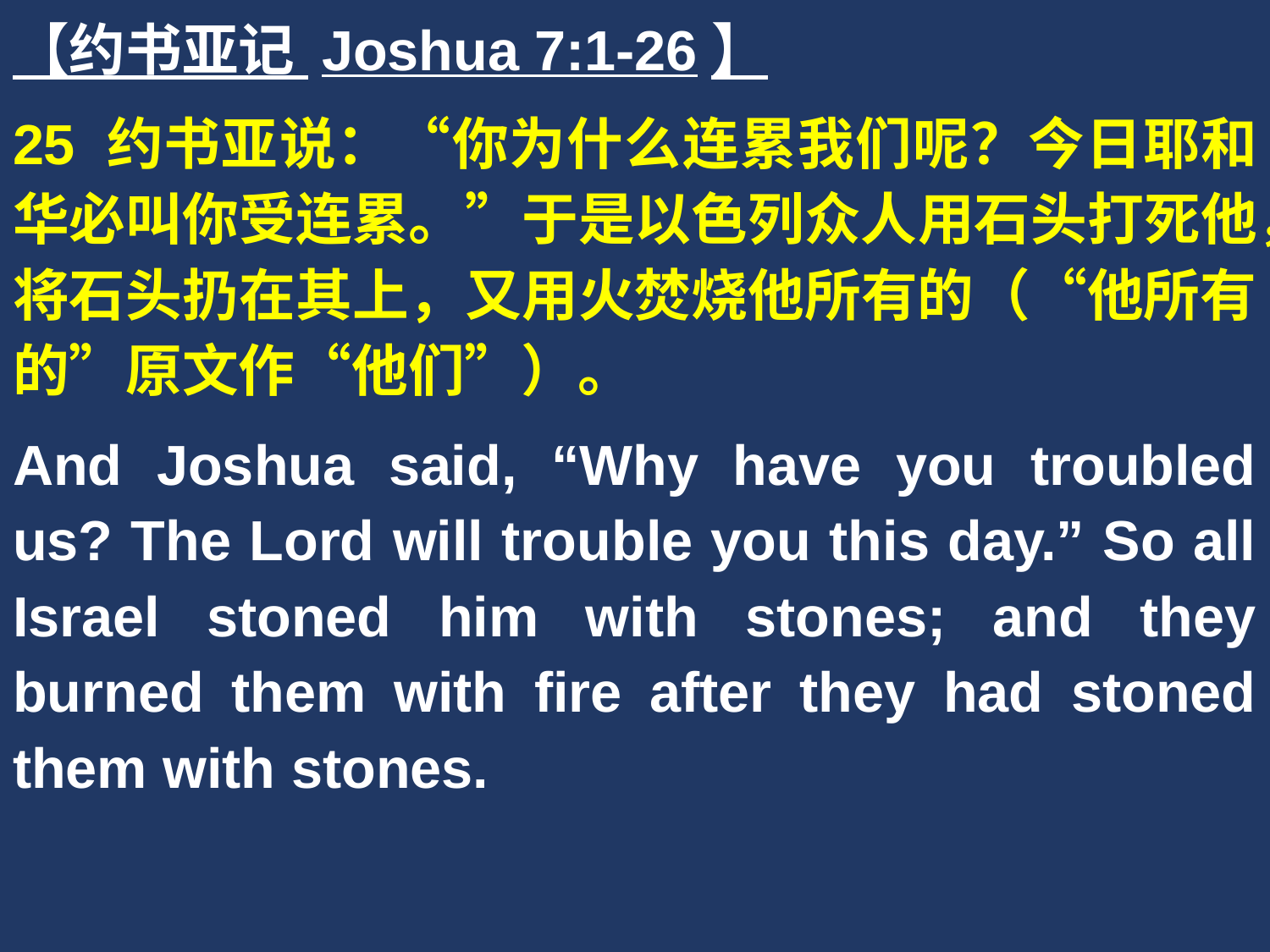

【约书亚记 Joshua 7:1-26】
25 约书亚说：“你为什么连累我们呢？今日耶和华必叫你受连累。”于是以色列众人用石头打死他，将石头扔在其上，又用火焚烧他所有的（“他所有的”原文作“他们”）。
And Joshua said, “Why have you troubled us? The Lord will trouble you this day.” So all Israel stoned him with stones; and they burned them with fire after they had stoned them with stones.